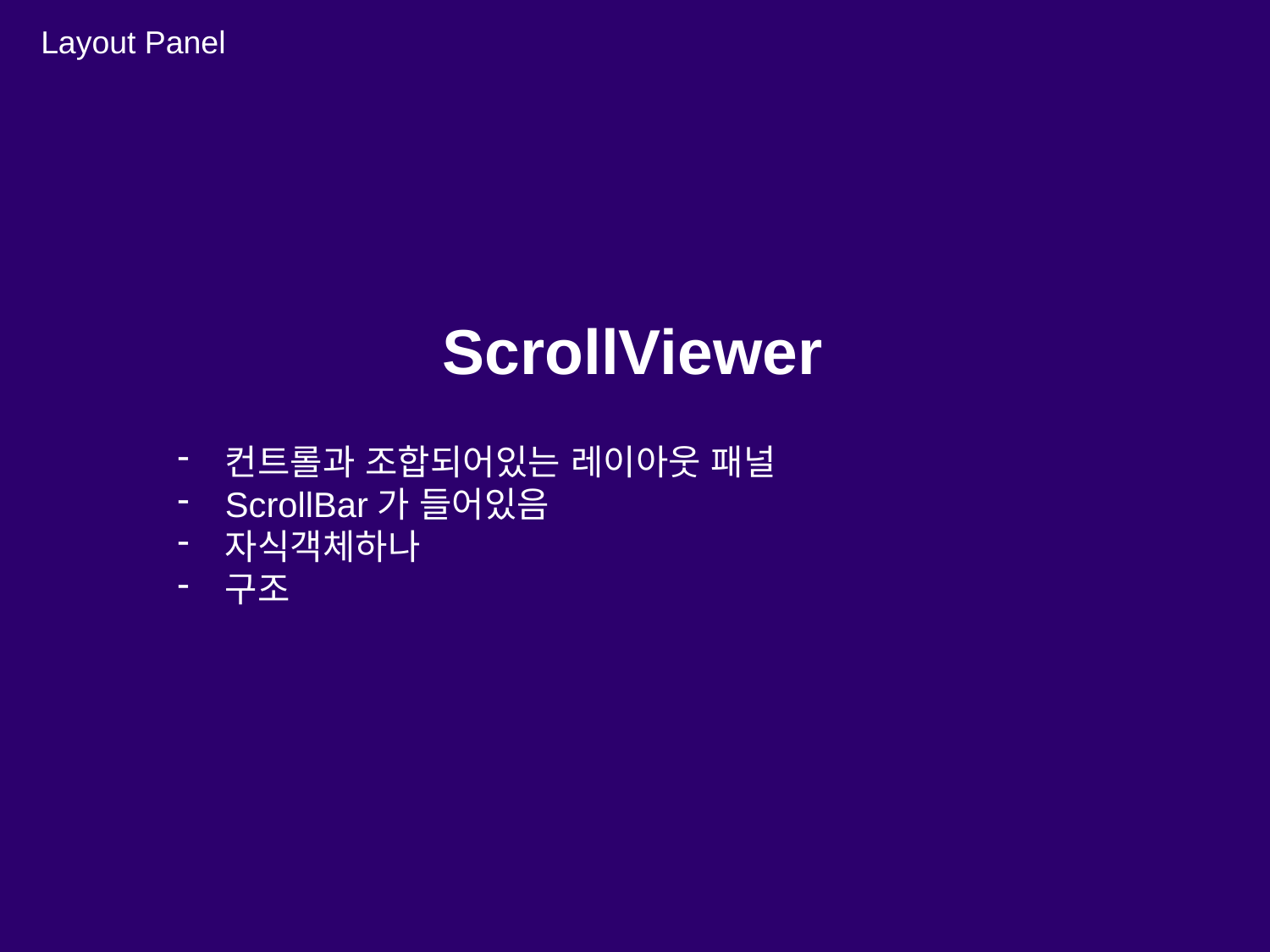

Layout Panel
ScrollViewer
컨트롤과 조합되어있는 레이아웃 패널
ScrollBar가 들어있음
자식객체하나
구조